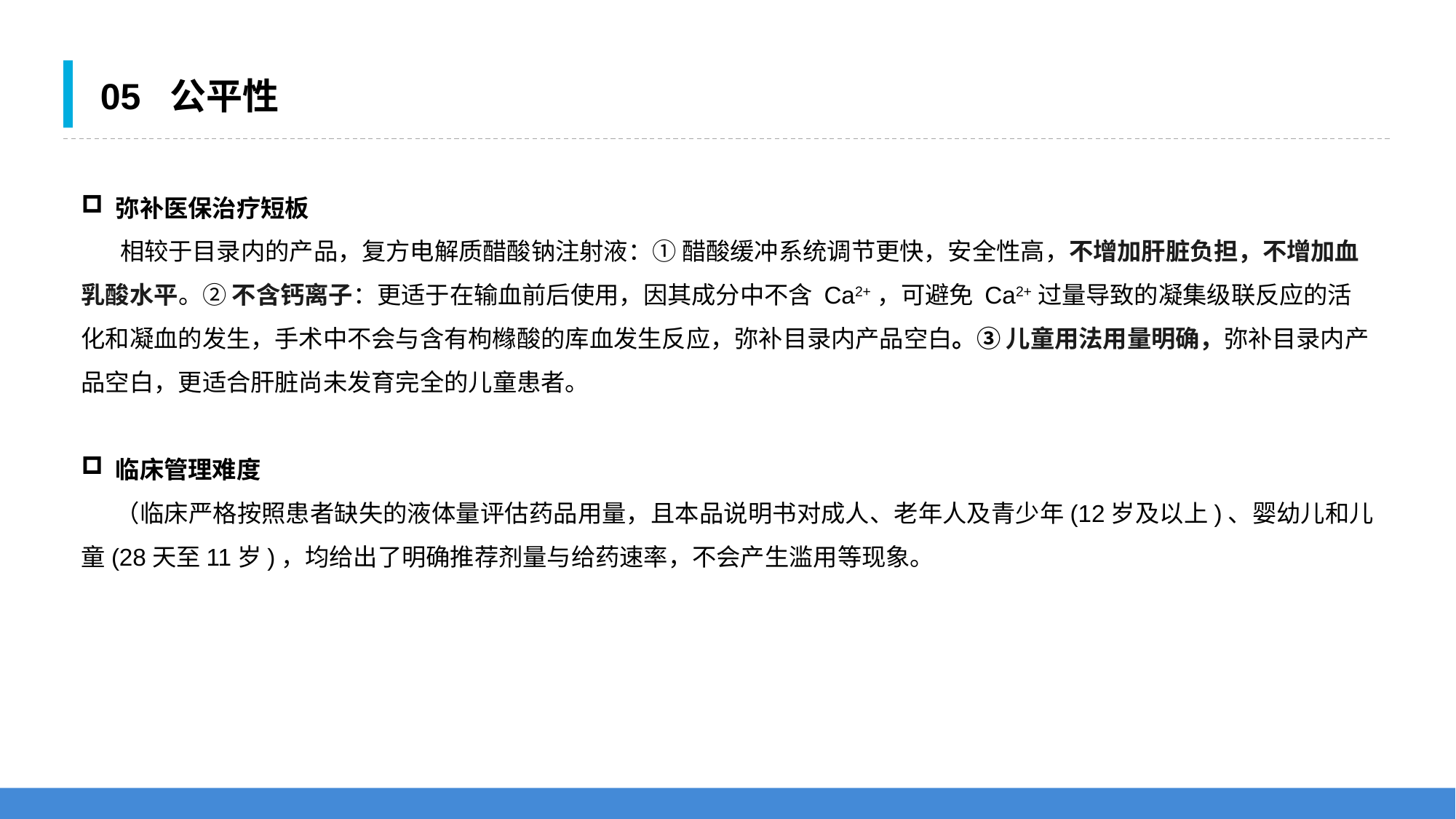

05  公平性
弥补医保治疗短板
      相较于目录内的产品，复方电解质醋酸钠注射液：① 醋酸缓冲系统调节更快，安全性高，不增加肝脏负担，不增加血乳酸水平。② 不含钙离子：更适于在输血前后使用，因其成分中不含 Ca2+，可避免 Ca2+过量导致的凝集级联反应的活化和凝血的发生，手术中不会与含有枸橼酸的库血发生反应，弥补目录内产品空白。③ 儿童用法用量明确，弥补目录内产品空白，更适合肝脏尚未发育完全的儿童患者。

临床管理难度
     （临床严格按照患者缺失的液体量评估药品用量，且本品说明书对成人、老年人及青少年(12岁及以上)、婴幼儿和儿童(28天至11岁)，均给出了明确推荐剂量与给药速率，不会产生滥用等现象。